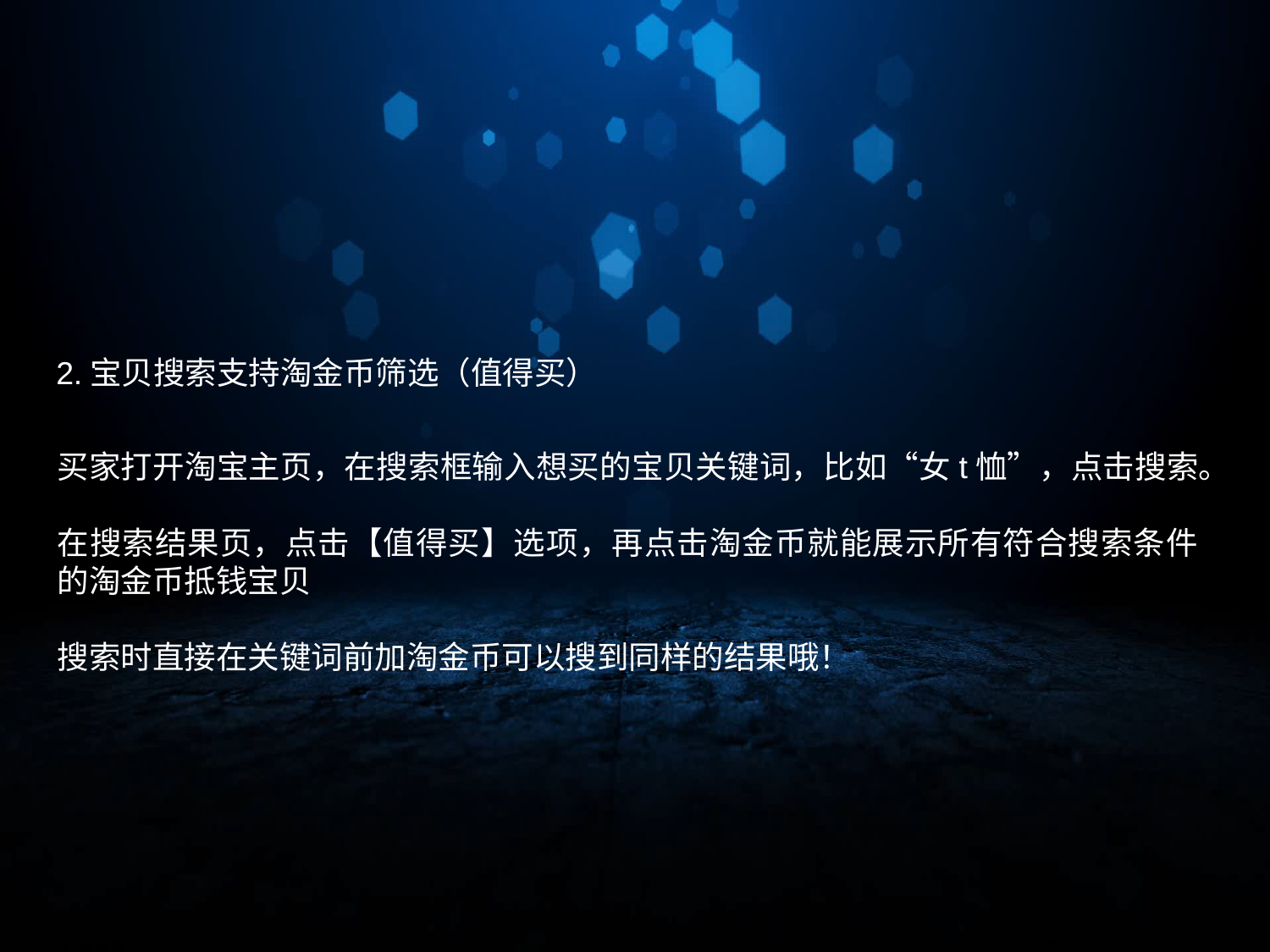

2.宝贝搜索支持淘金币筛选（值得买）
买家打开淘宝主页，在搜索框输入想买的宝贝关键词，比如“女t恤”，点击搜索。

在搜索结果页，点击【值得买】选项，再点击淘金币就能展示所有符合搜索条件的淘金币抵钱宝贝

搜索时直接在关键词前加淘金币可以搜到同样的结果哦！